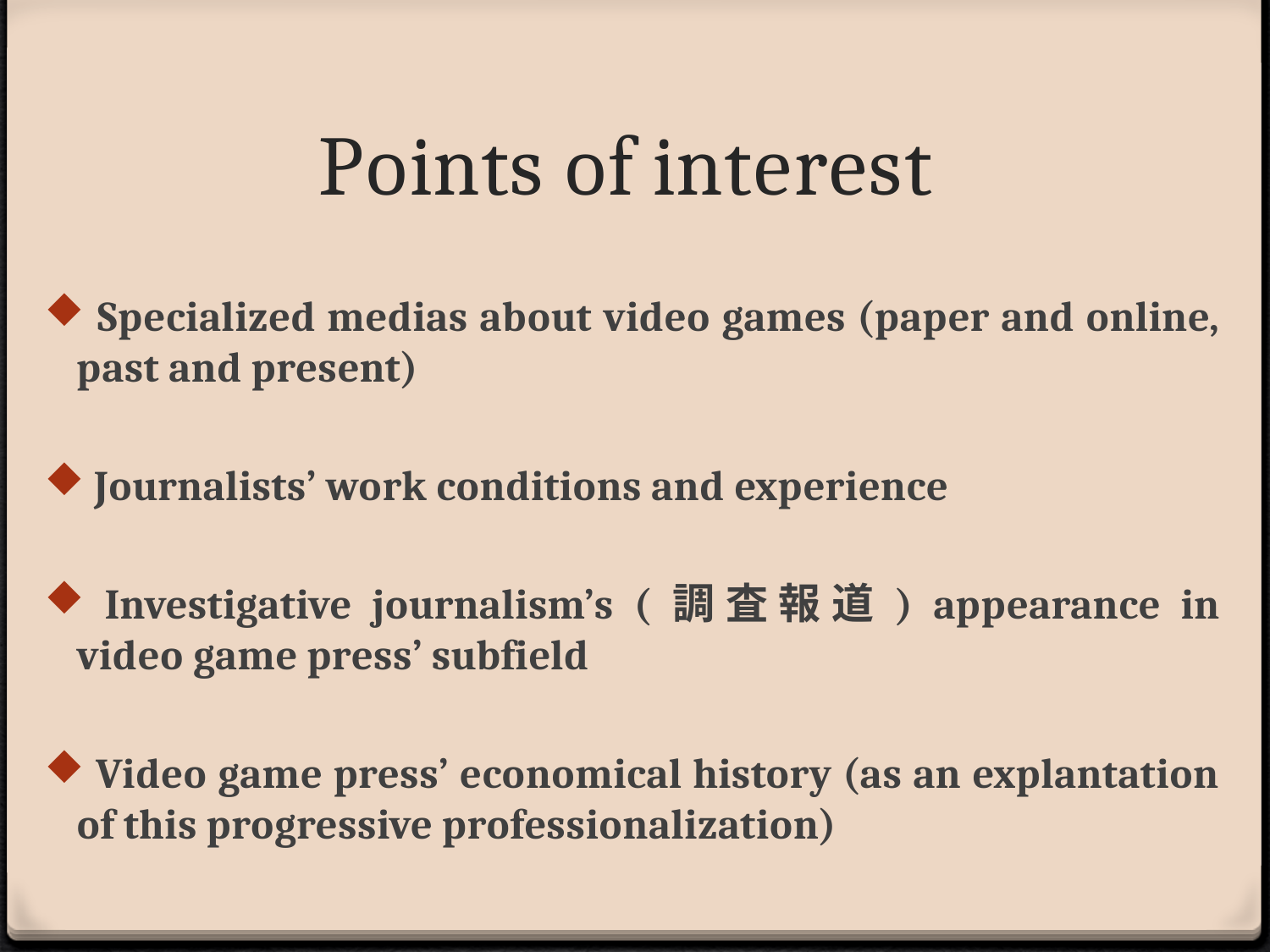

# Points of interest
 Specialized medias about video games (paper and online, past and present)

 Journalists’ work conditions and experience

 Investigative journalism’s (調査報道) appearance in video game press’ subfield

 Video game press’ economical history (as an explantation of this progressive professionalization)